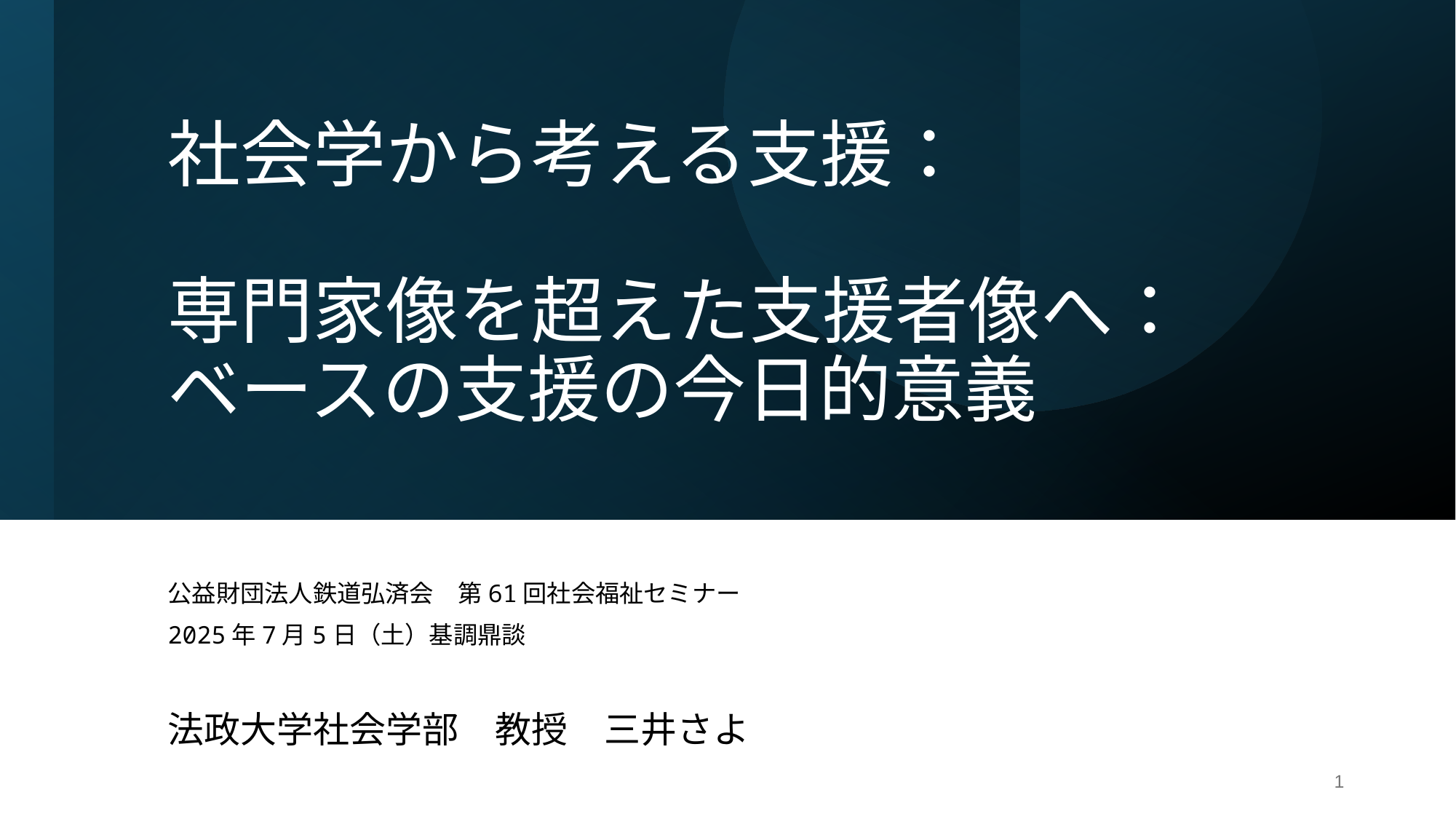

# 社会学から考える支援： 専門家像を超えた支援者像へ： ベースの支援の今日的意義
公益財団法人鉄道弘済会　第61回社会福祉セミナー
2025年7月5日（土）基調鼎談
法政大学社会学部　教授　三井さよ
1